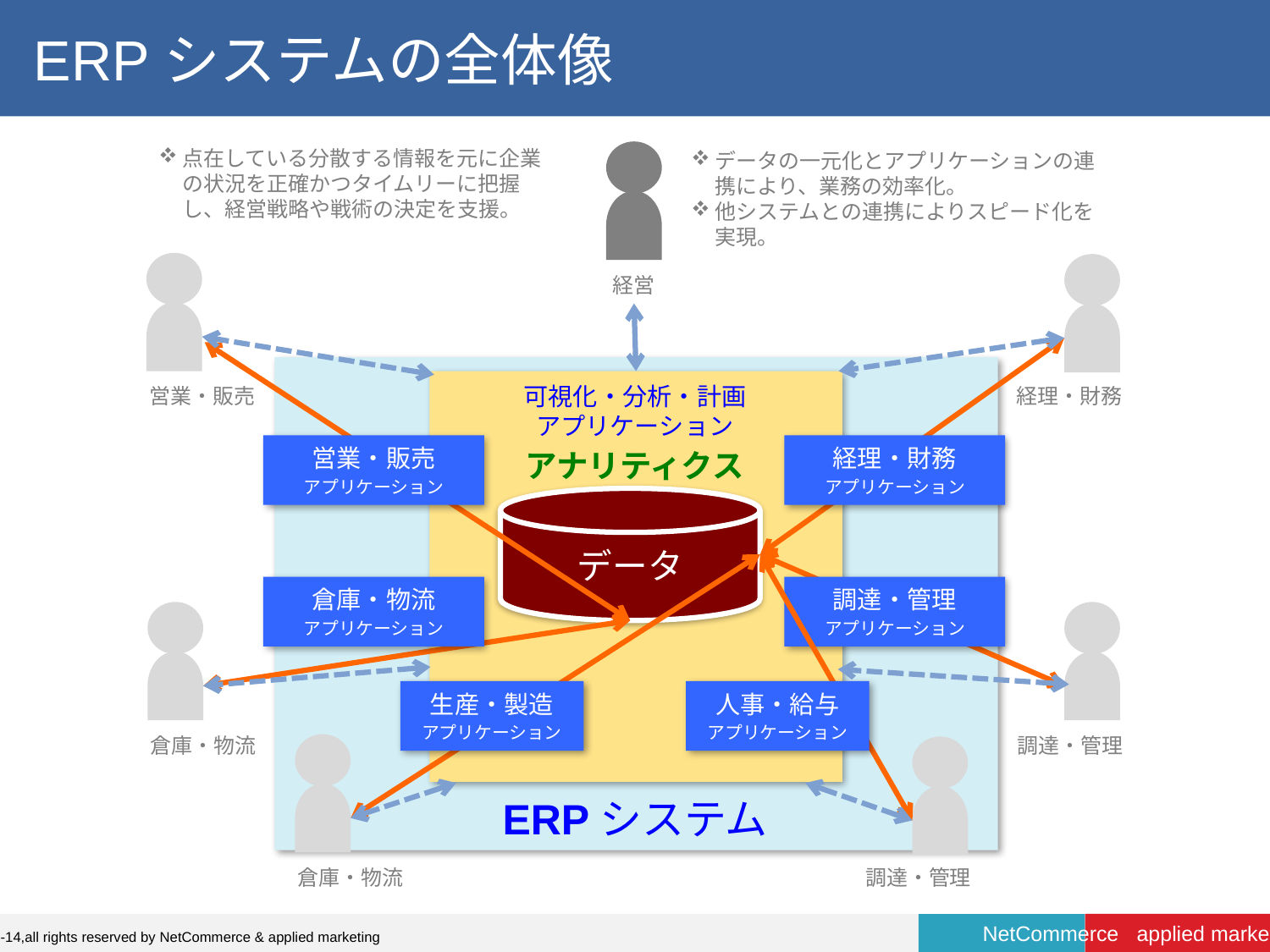

# ERPシステムの全体像
点在している分散する情報を元に企業の状況を正確かつタイムリーに把握し、経営戦略や戦術の決定を支援。
データの一元化とアプリケーションの連携により、業務の効率化。
他システムとの連携によりスピード化を実現。

経営

可視化
可視化・分析・計画
アプリケーション
営業・販売
経理・財務
営業・販売
アプリケーション
経理・財務
アプリケーション
アナリティクス
データ
倉庫・物流
アプリケーション
調達・管理
アプリケーション

生産・製造
アプリケーション
人事・給与
アプリケーション
倉庫・物流
調達・管理

ERPシステム
倉庫・物流
調達・管理